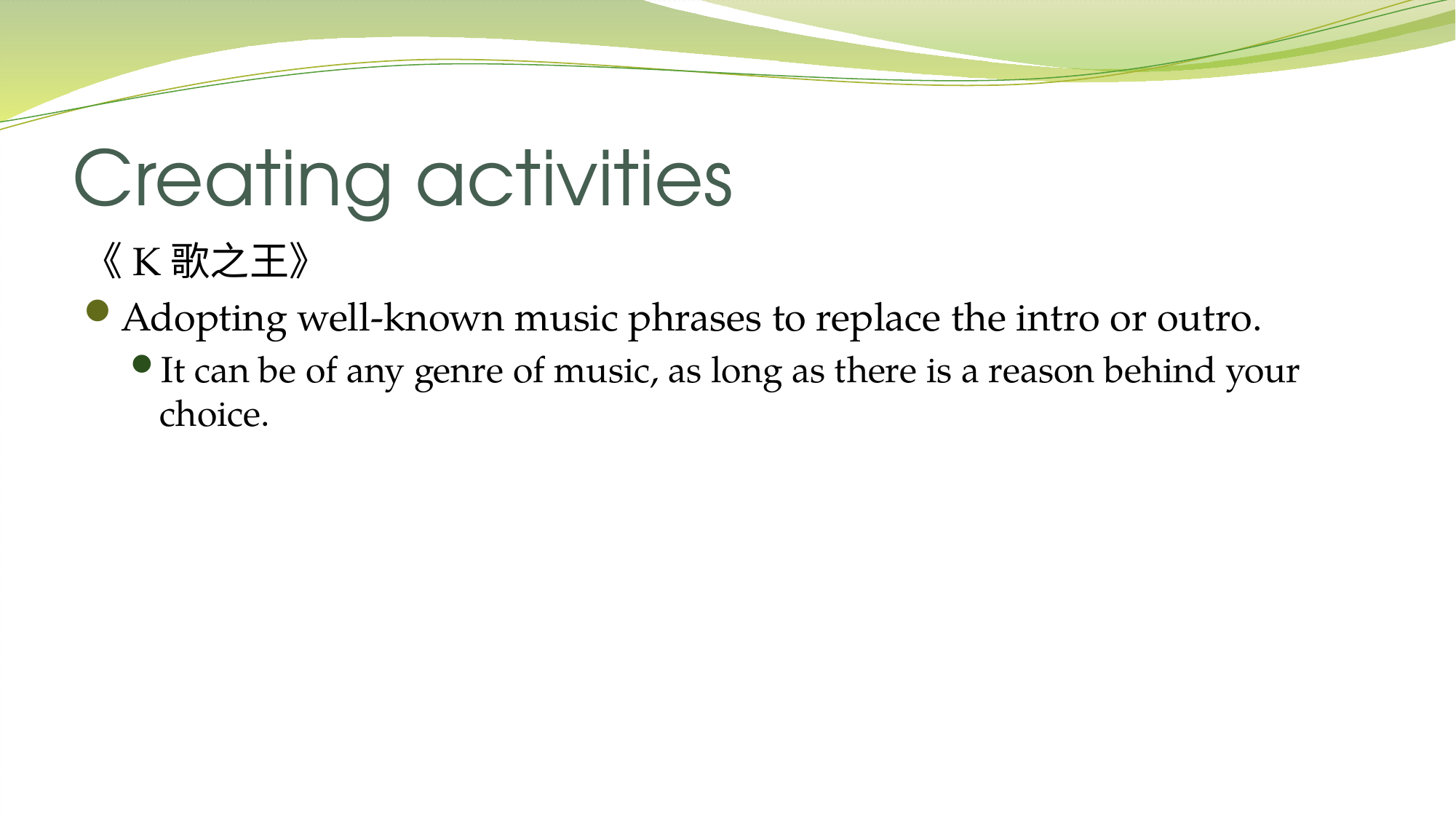

# Creating activities
《K歌之王》
Adopting well-known music phrases to replace the intro or outro.
It can be of any genre of music, as long as there is a reason behind your choice.